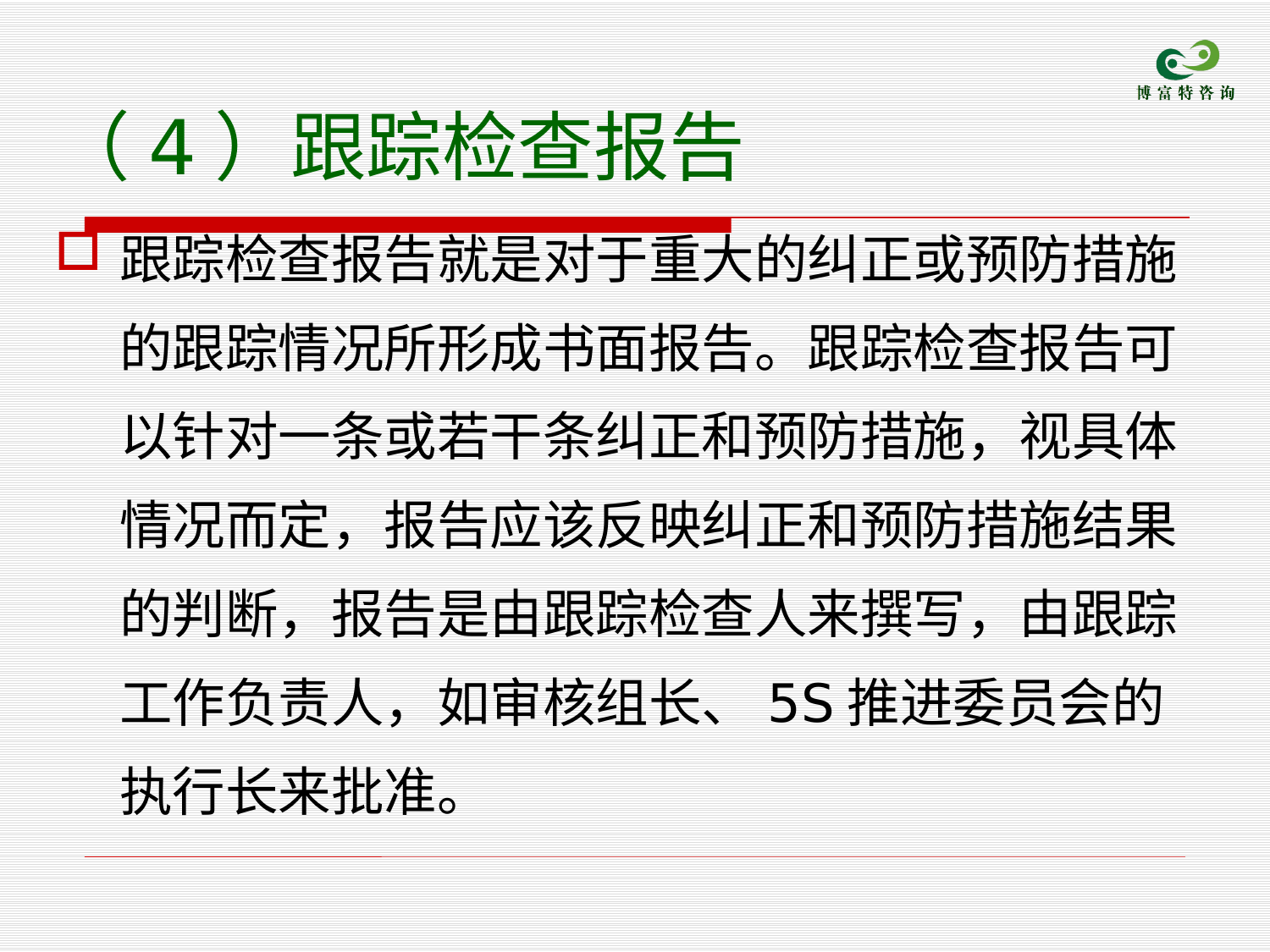

（4）跟踪检查报告
跟踪检查报告就是对于重大的纠正或预防措施的跟踪情况所形成书面报告。跟踪检查报告可以针对一条或若干条纠正和预防措施，视具体情况而定，报告应该反映纠正和预防措施结果的判断，报告是由跟踪检查人来撰写，由跟踪工作负责人，如审核组长、5S推进委员会的执行长来批准。
795